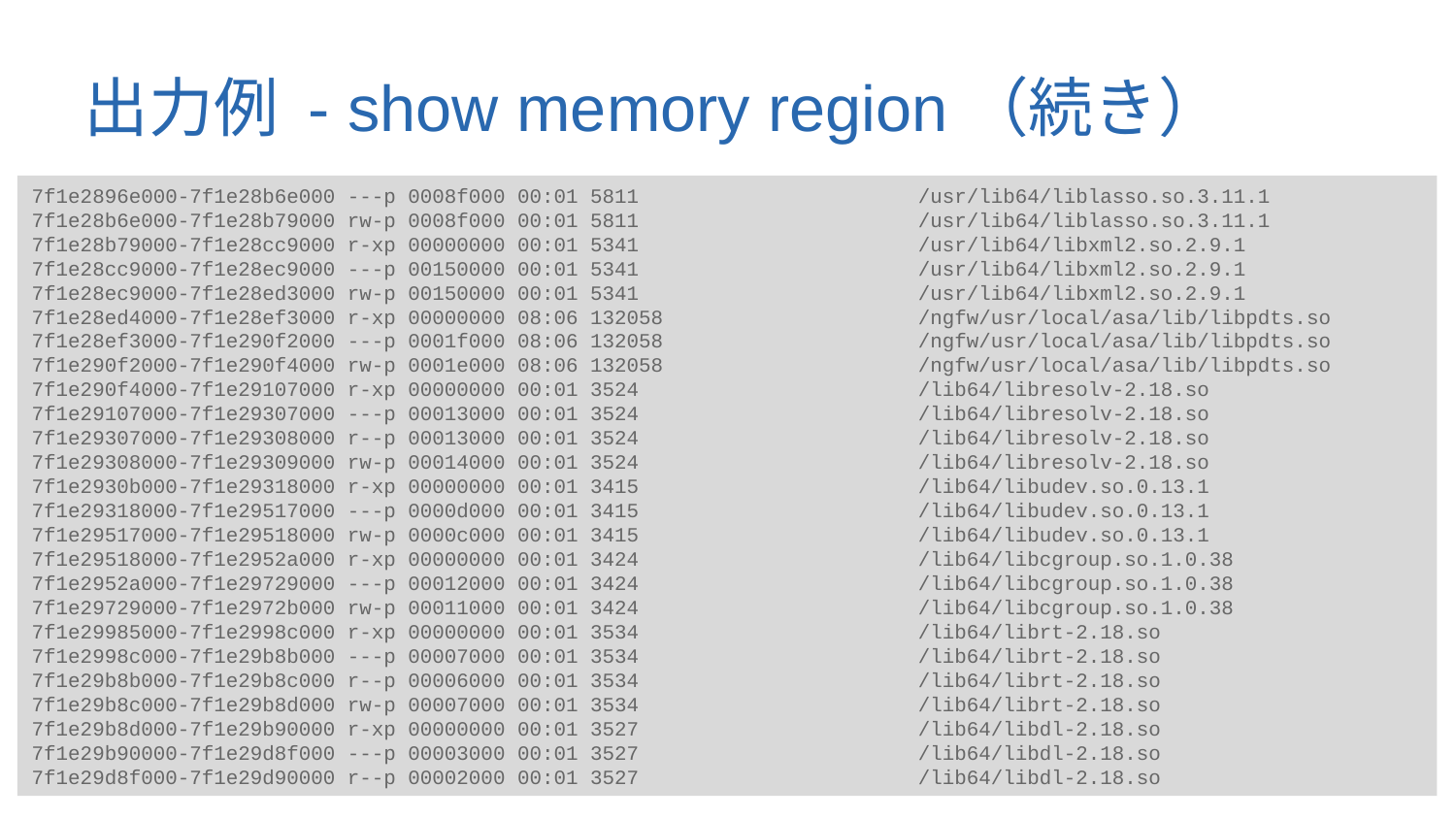

# 出力例 - show memory region（続き）
7f1e2896e000-7f1e28b6e000 ---p 0008f000 00:01 5811                       /usr/lib64/liblasso.so.3.11.1
7f1e28b6e000-7f1e28b79000 rw-p 0008f000 00:01 5811                       /usr/lib64/liblasso.so.3.11.1
7f1e28b79000-7f1e28cc9000 r-xp 00000000 00:01 5341                       /usr/lib64/libxml2.so.2.9.1
7f1e28cc9000-7f1e28ec9000 ---p 00150000 00:01 5341                       /usr/lib64/libxml2.so.2.9.1
7f1e28ec9000-7f1e28ed3000 rw-p 00150000 00:01 5341                       /usr/lib64/libxml2.so.2.9.1
7f1e28ed4000-7f1e28ef3000 r-xp 00000000 08:06 132058                     /ngfw/usr/local/asa/lib/libpdts.so
7f1e28ef3000-7f1e290f2000 ---p 0001f000 08:06 132058                     /ngfw/usr/local/asa/lib/libpdts.so
7f1e290f2000-7f1e290f4000 rw-p 0001e000 08:06 132058                     /ngfw/usr/local/asa/lib/libpdts.so
7f1e290f4000-7f1e29107000 r-xp 00000000 00:01 3524                       /lib64/libresolv-2.18.so
7f1e29107000-7f1e29307000 ---p 00013000 00:01 3524                       /lib64/libresolv-2.18.so
7f1e29307000-7f1e29308000 r--p 00013000 00:01 3524                       /lib64/libresolv-2.18.so
7f1e29308000-7f1e29309000 rw-p 00014000 00:01 3524                       /lib64/libresolv-2.18.so
7f1e2930b000-7f1e29318000 r-xp 00000000 00:01 3415                       /lib64/libudev.so.0.13.1
7f1e29318000-7f1e29517000 ---p 0000d000 00:01 3415                       /lib64/libudev.so.0.13.1
7f1e29517000-7f1e29518000 rw-p 0000c000 00:01 3415                       /lib64/libudev.so.0.13.1
7f1e29518000-7f1e2952a000 r-xp 00000000 00:01 3424                       /lib64/libcgroup.so.1.0.38
7f1e2952a000-7f1e29729000 ---p 00012000 00:01 3424                       /lib64/libcgroup.so.1.0.38
7f1e29729000-7f1e2972b000 rw-p 00011000 00:01 3424                       /lib64/libcgroup.so.1.0.38
7f1e29985000-7f1e2998c000 r-xp 00000000 00:01 3534                       /lib64/librt-2.18.so
7f1e2998c000-7f1e29b8b000 ---p 00007000 00:01 3534                       /lib64/librt-2.18.so
7f1e29b8b000-7f1e29b8c000 r--p 00006000 00:01 3534                       /lib64/librt-2.18.so
7f1e29b8c000-7f1e29b8d000 rw-p 00007000 00:01 3534                       /lib64/librt-2.18.so
7f1e29b8d000-7f1e29b90000 r-xp 00000000 00:01 3527                       /lib64/libdl-2.18.so
7f1e29b90000-7f1e29d8f000 ---p 00003000 00:01 3527                       /lib64/libdl-2.18.so
7f1e29d8f000-7f1e29d90000 r--p 00002000 00:01 3527                       /lib64/libdl-2.18.so